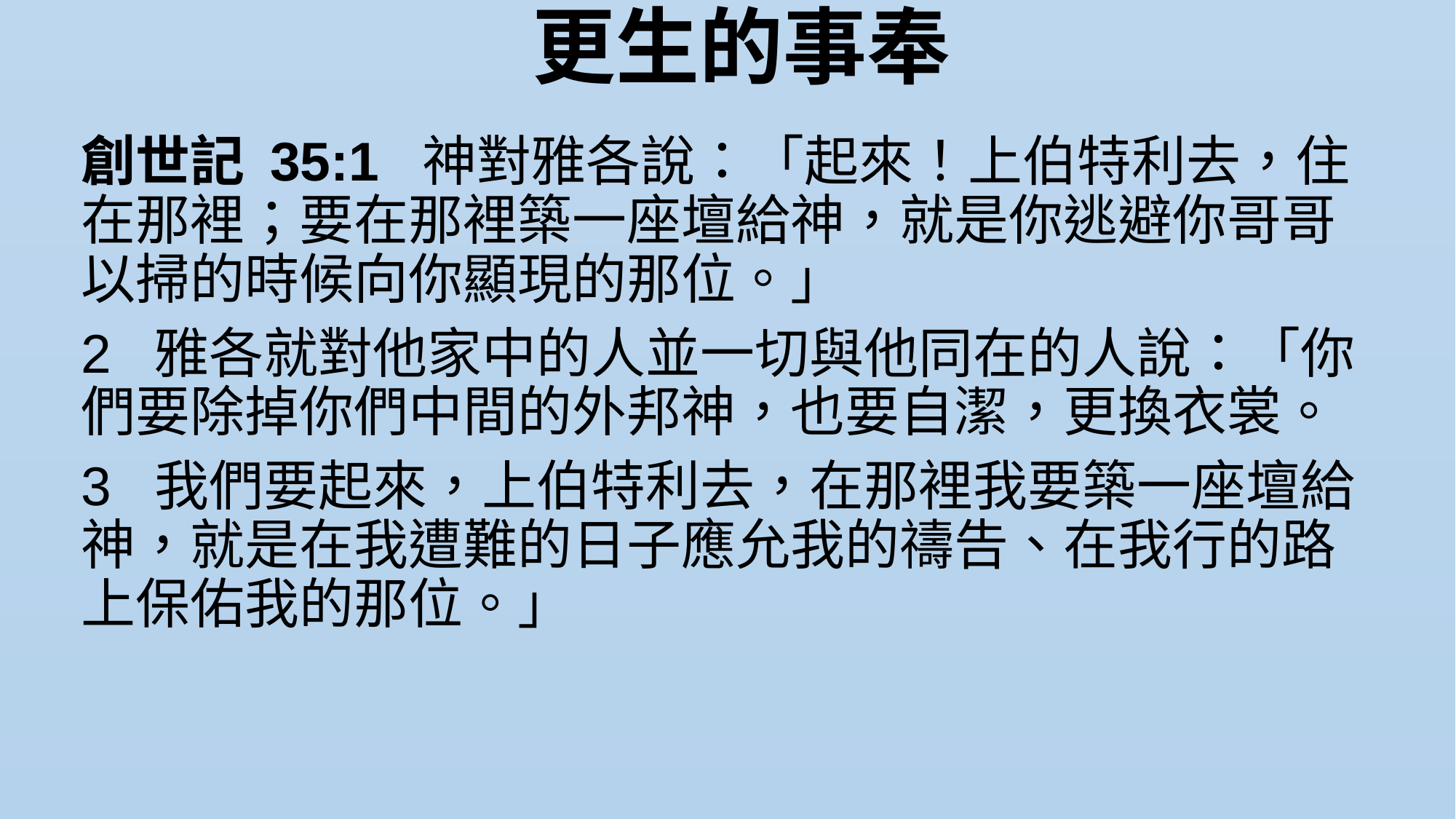

# 更生的事奉
創世記 35:1  神對雅各說：「起來！上伯特利去，住在那裡；要在那裡築一座壇給神，就是你逃避你哥哥以掃的時候向你顯現的那位。」
2  雅各就對他家中的人並一切與他同在的人說：「你們要除掉你們中間的外邦神，也要自潔，更換衣裳。
3  我們要起來，上伯特利去，在那裡我要築一座壇給神，就是在我遭難的日子應允我的禱告、在我行的路上保佑我的那位。」